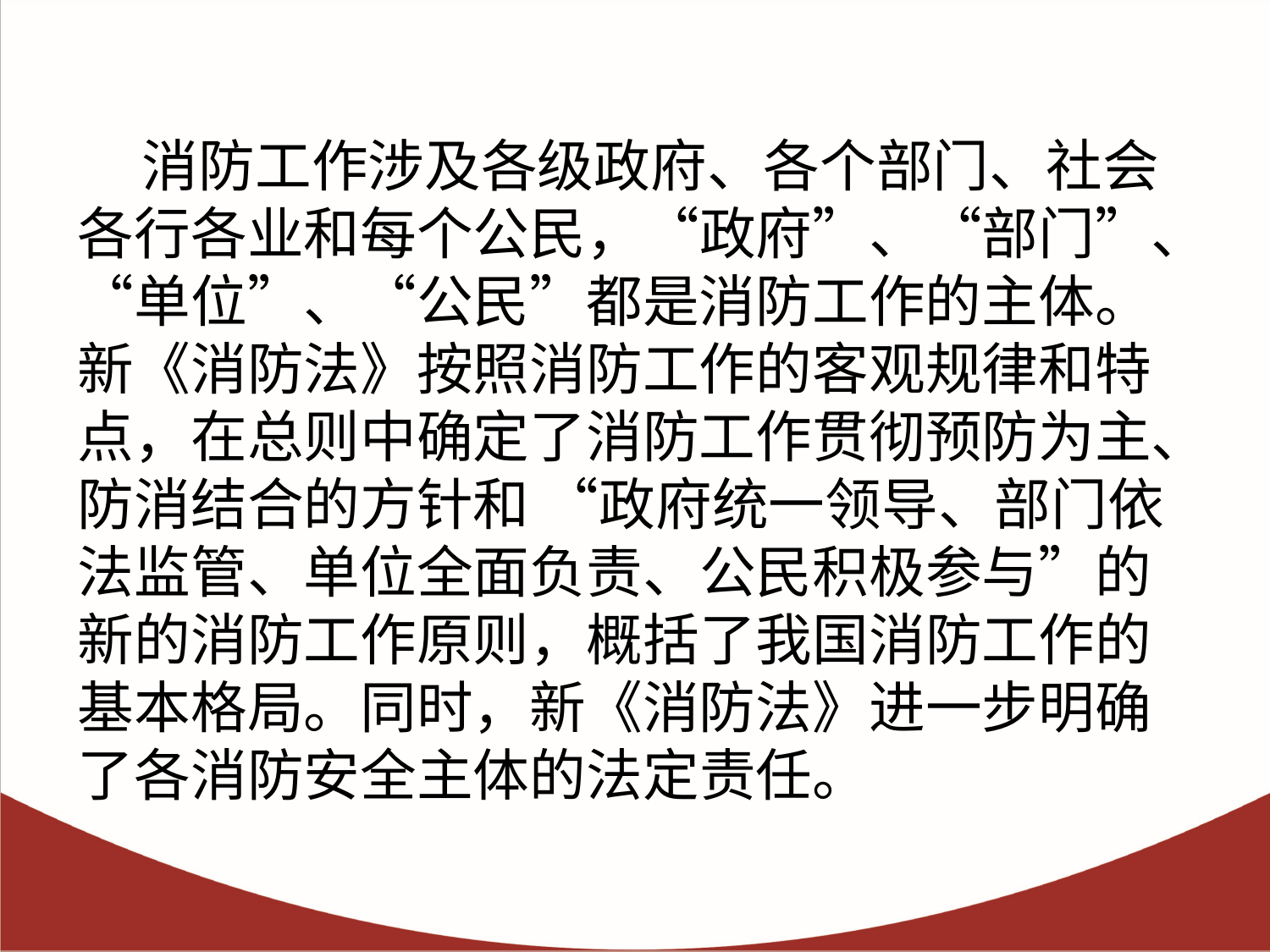

# 消防工作涉及各级政府、各个部门、社会各行各业和每个公民，“政府”、“部门”、“单位”、“公民”都是消防工作的主体。新《消防法》按照消防工作的客观规律和特点，在总则中确定了消防工作贯彻预防为主、防消结合的方针和 “政府统一领导、部门依法监管、单位全面负责、公民积极参与”的新的消防工作原则，概括了我国消防工作的基本格局。同时，新《消防法》进一步明确了各消防安全主体的法定责任。